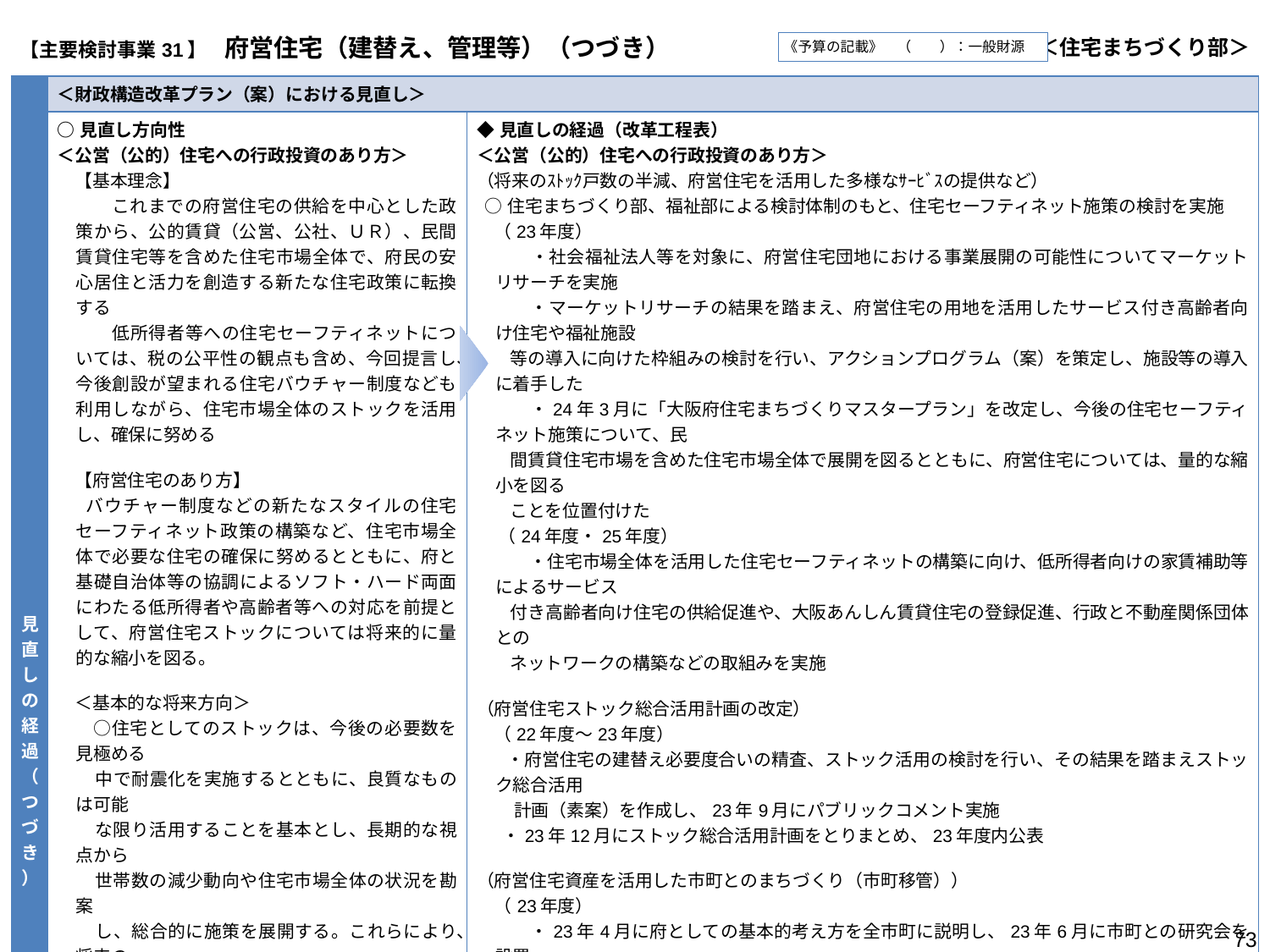

| 【主要検討事業31】　府営住宅（建替え、管理等）（つづき） | ＜住宅まちづくり部＞ |
| --- | --- |
《予算の記載》　（　　）：一般財源
| 見直しの経過（つづき） | ＜財政構造改革プラン（案）における見直し＞ |  |
| --- | --- | --- |
|  | ○見直し方向性 ＜公営（公的）住宅への行政投資のあり方＞ 　【基本理念】 　　　これまでの府営住宅の供給を中心とした政策から、公的賃貸（公営、公社、ＵＲ）、民間賃貸住宅等を含めた住宅市場全体で、府民の安心居住と活力を創造する新たな住宅政策に転換する 　　　低所得者等への住宅セーフティネットについては、税の公平性の観点も含め、今回提言し、今後創設が望まれる住宅バウチャー制度なども利用しながら、住宅市場全体のストックを活用し、確保に努める 　【府営住宅のあり方】 　 バウチャー制度などの新たなスタイルの住宅セーフティネット政策の構築など、住宅市場全体で必要な住宅の確保に努めるとともに、府と基礎自治体等の協調によるソフト・ハード両面にわたる低所得者や高齢者等への対応を前提として、府営住宅ストックについては将来的に量的な縮小を図る。 　＜基本的な将来方向＞ 　　○住宅としてのストックは、今後の必要数を見極める 中で耐震化を実施するとともに、良質なものは可能 な限り活用することを基本とし、長期的な視点から 世帯数の減少動向や住宅市場全体の状況を勘案 し、総合的に施策を展開する。これらにより、将来の ストック戸数の半減をめざす。 　　○府営住宅のセーフティネットとしての役割については、 　　　 今後、福祉部門と連携したソフト・ハードでの対応を すすめるとともに、地域経営の主体である基礎自治 体等が自らの意思により、ストックとしての府営住宅 を活用して多様なサービスを提供できるよう制度を 構築し、移管をすすめる。 | ◆見直しの経過（改革工程表） ＜公営（公的）住宅への行政投資のあり方＞ （将来のｽﾄｯｸ戸数の半減、府営住宅を活用した多様なｻｰﾋﾞｽの提供など） ○住宅まちづくり部、福祉部による検討体制のもと、住宅セーフティネット施策の検討を実施 （23年度） 　　　・社会福祉法人等を対象に、府営住宅団地における事業展開の可能性についてマーケットリサーチを実施 　　　・マーケットリサーチの結果を踏まえ、府営住宅の用地を活用したサービス付き高齢者向け住宅や福祉施設 等の導入に向けた枠組みの検討を行い、アクションプログラム（案）を策定し、施設等の導入に着手した 　　　・24年3月に「大阪府住宅まちづくりマスタープラン」を改定し、今後の住宅セーフティネット施策について、民 間賃貸住宅市場を含めた住宅市場全体で展開を図るとともに、府営住宅については、量的な縮小を図る ことを位置付けた 　 （24年度・25年度） 　　　・住宅市場全体を活用した住宅セーフティネットの構築に向け、低所得者向けの家賃補助等によるサービス 付き高齢者向け住宅の供給促進や、大阪あんしん賃貸住宅の登録促進、行政と不動産関係団体との ネットワークの構築などの取組みを実施 （府営住宅ストック総合活用計画の改定） （22年度～23年度） ・府営住宅の建替え必要度合いの精査、ストック活用の検討を行い、その結果を踏まえストック総合活用 計画（素案）を作成し、23年9月にパブリックコメント実施 ・23年12月にストック総合活用計画をとりまとめ、23年度内公表 （府営住宅資産を活用した市町とのまちづくり（市町移管）） 　（23年度） 　　　・23年4月に府としての基本的考え方を全市町に説明し、23年6月に市町との研究会を設置 　　　・23年8月末に研究会中間報告のとりまとめ、23年12月に最終とりまとめ、24年1月公表 　　　　（研究会報告書　まとめ） 　　　　　　・府営住宅資産を活用したまちづくりに、府と市町が連携して取り組むべき 　　　　　　・移管についての具体的な協議は各市町と府が対等な立場で個別に進めるべき 　（24年度・25年度） 　　　・市町移管に関しては、24年6月に府市統合本部において、「大阪市内の府営住宅を大阪市に移管」との 基本的方向性（案）をとりまとめ、戦略本部会議において府としての方針決定を行った。現在、移管条 件の協議調整、移管対象財産の調査等を行っているところ 　　　・「府営住宅の再編整備推進プロジェクト」として、24年度から3ヵ年で、府営住宅の所在する全38市町と、 府営住宅を活用したまちづくり協議の場（まちづくり会議）を設置する。33市町と設置済（26年3月31 日見込） 　（参考）【大阪府市統合A項目《公営住宅》の関連項目】 |

73